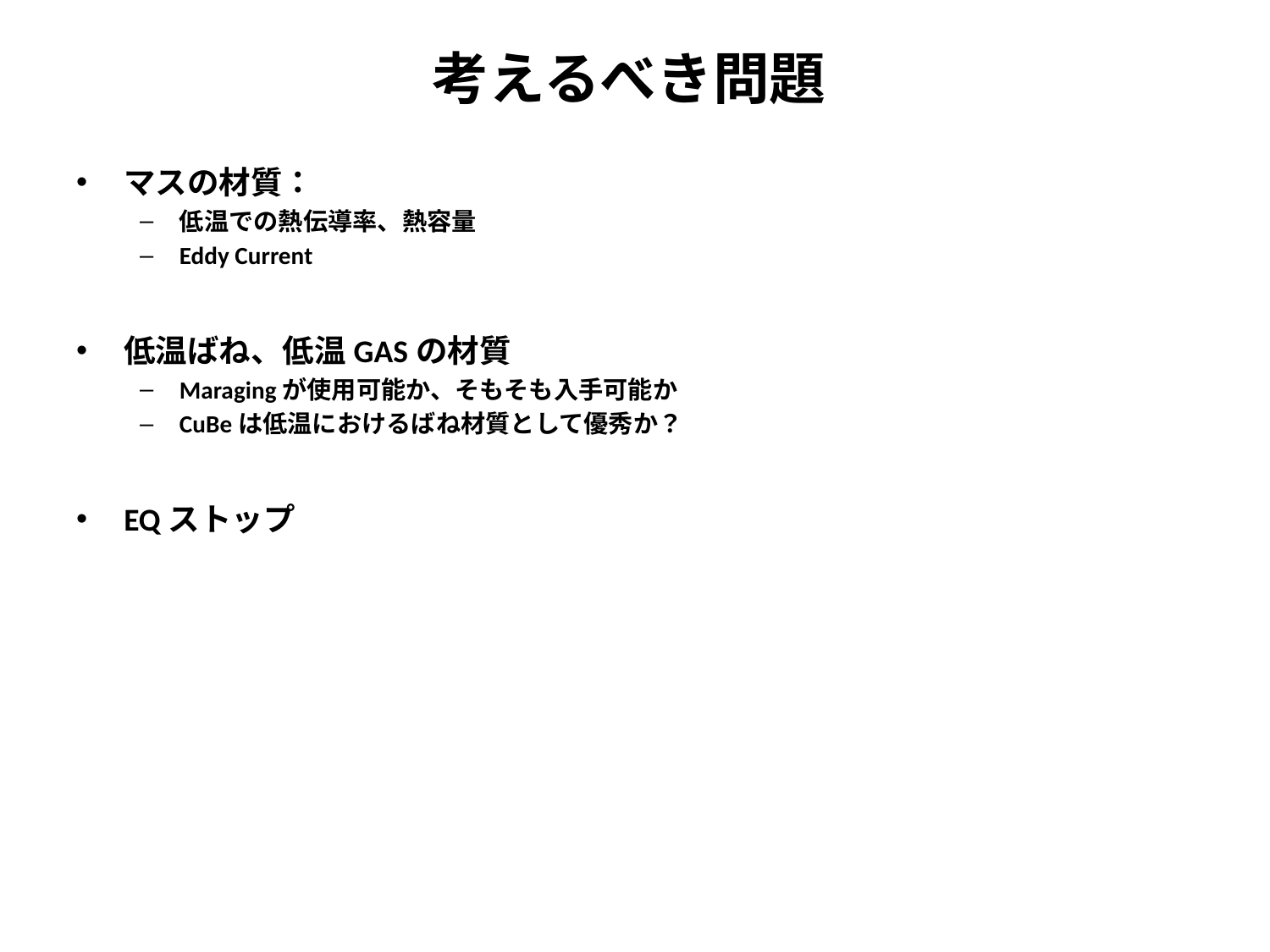

# 考えるべき問題
マスの材質：
低温での熱伝導率、熱容量
Eddy Current

低温ばね、低温GASの材質
Maragingが使用可能か、そもそも入手可能か
CuBeは低温におけるばね材質として優秀か？

EQストップ